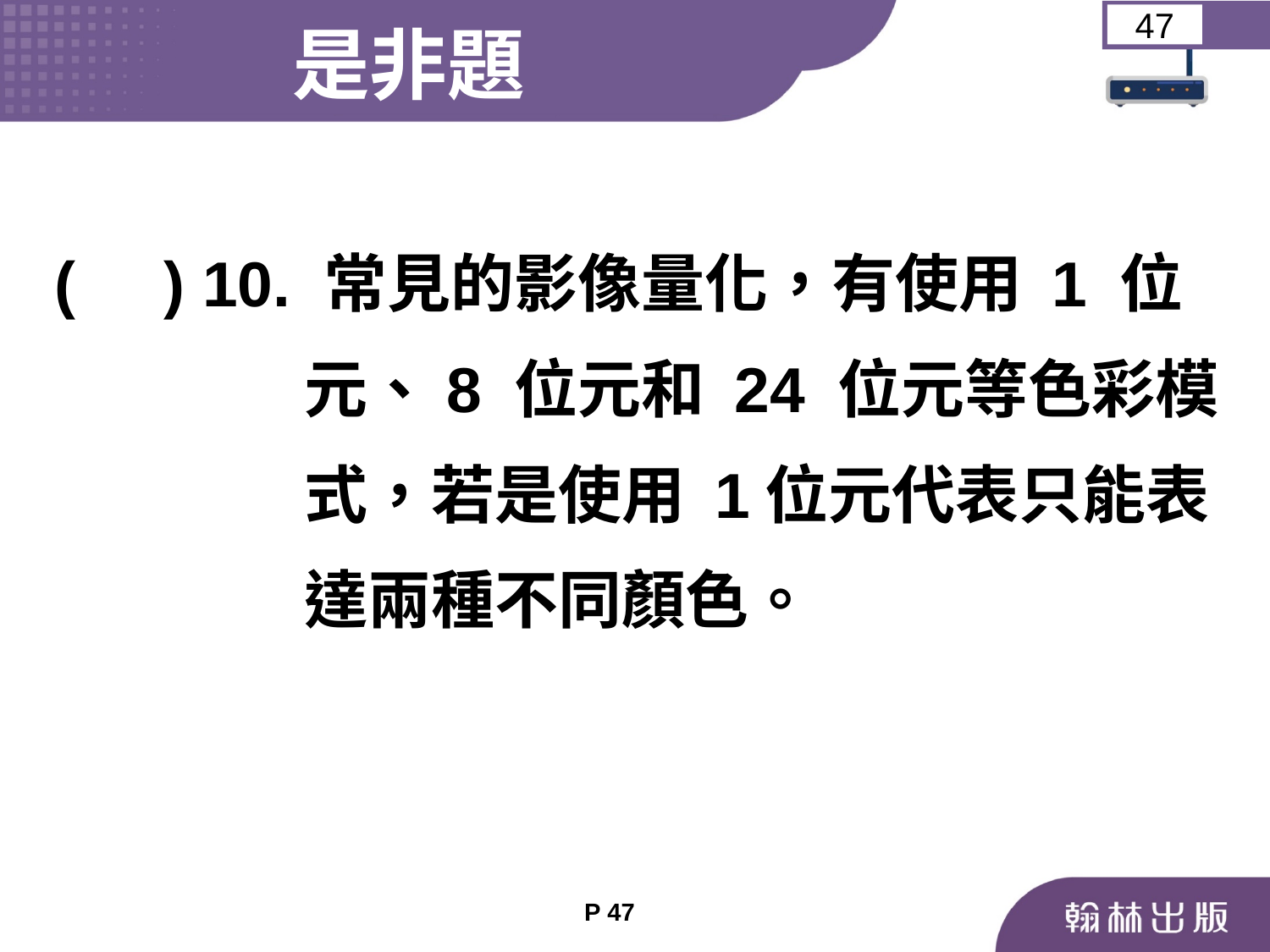

是非題

47
	(     ) 10. 常見的影像量化，有使用 1 位
                  元、8 位元和 24 位元等色彩模
                  式，若是使用 1位元代表只能表
                  達兩種不同顏色。
P 47